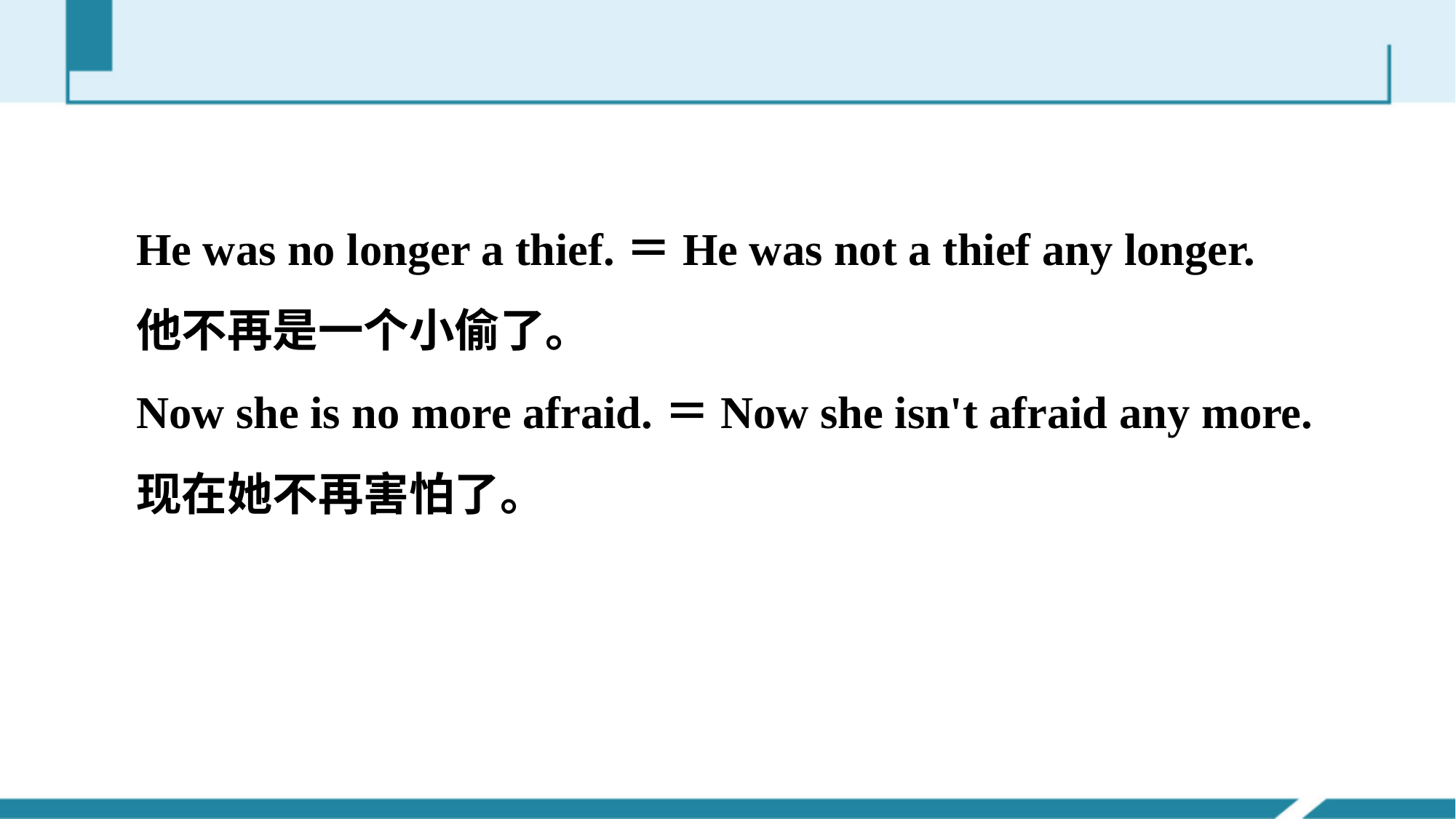

He was no longer a thief.＝He was not a thief any longer.
他不再是一个小偷了。
Now she is no more afraid.＝Now she isn't afraid any more.
现在她不再害怕了。